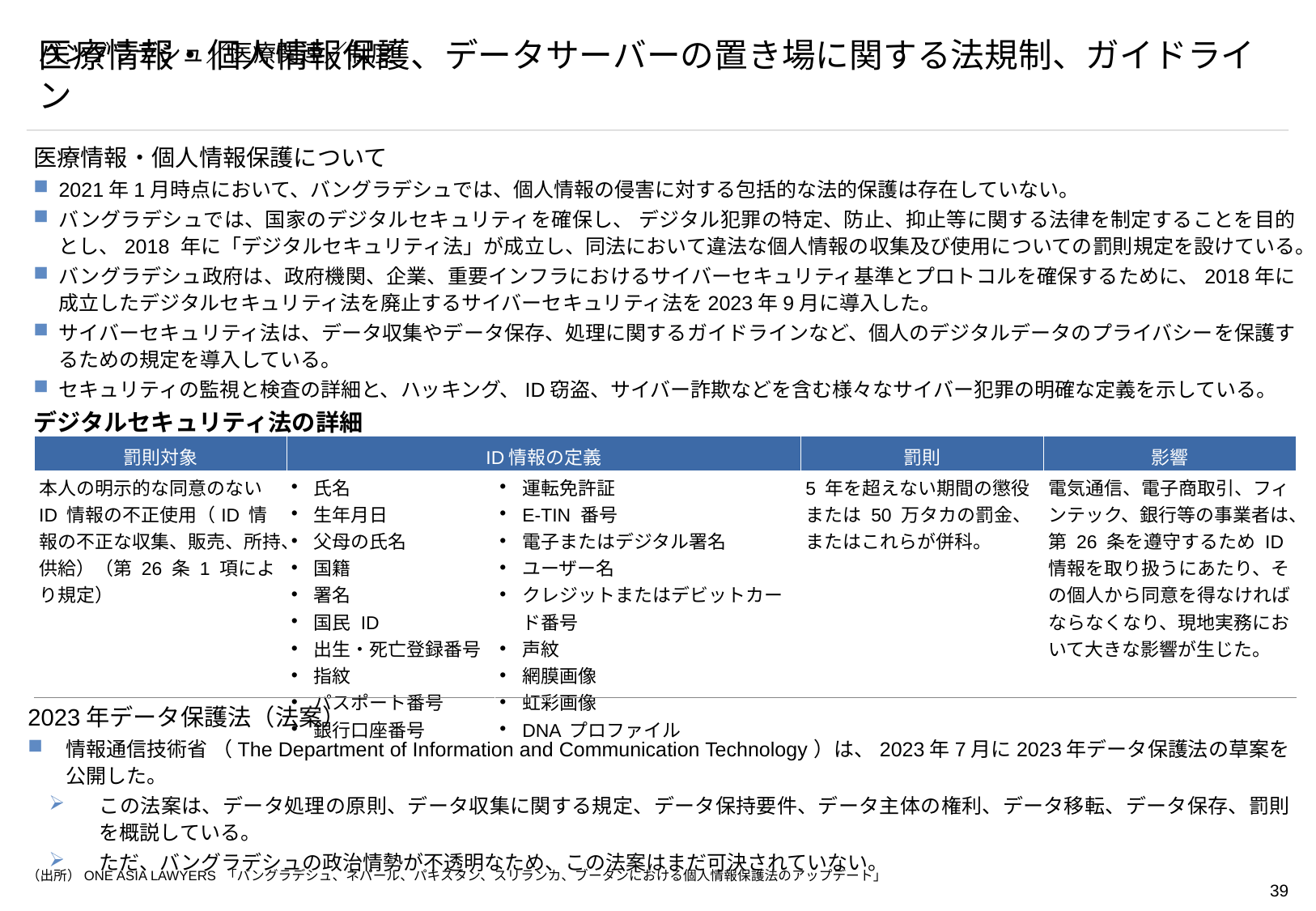

# バングラデシュ／医療関連／制度
医療情報・個人情報保護、データサーバーの置き場に関する法規制、ガイドライン
医療情報・個人情報保護について
2021年1月時点において、バングラデシュでは、個人情報の侵害に対する包括的な法的保護は存在していない。
バングラデシュでは、国家のデジタルセキュリティを確保し、 デジタル犯罪の特定、防止、抑止等に関する法律を制定することを目的とし、2018 年に「デジタルセキュリティ法」が成立し、同法において違法な個人情報の収集及び使用についての罰則規定を設けている。
バングラデシュ政府は、政府機関、企業、重要インフラにおけるサイバーセキュリティ基準とプロトコルを確保するために、2018年に成立したデジタルセキュリティ法を廃止するサイバーセキュリティ法を2023年9月に導入した。
サイバーセキュリティ法は、データ収集やデータ保存、処理に関するガイドラインなど、個人のデジタルデータのプライバシーを保護するための規定を導入している。
セキュリティの監視と検査の詳細と、ハッキング、ID窃盗、サイバー詐欺などを含む様々なサイバー犯罪の明確な定義を示している。
デジタルセキュリティ法の詳細

| 罰則対象 | ID情報の定義 |  | 罰則 | 影響 |
| --- | --- | --- | --- | --- |
| 本人の明示的な同意のない ID 情報の不正使用（ID 情報の不正な収集、販売、所持、供給）（第 26 条 1 項により規定） | 氏名 生年月日 父母の氏名 国籍 署名 国民 ID 出生・死亡登録番号 指紋 パスポート番号 銀行口座番号 | 運転免許証 E-TIN 番号 電子またはデジタル署名 ユーザー名 クレジットまたはデビットカード番号 声紋 網膜画像 虹彩画像 DNA プロファイル | 5 年を超えない期間の懲役または 50 万タカの罰金、またはこれらが併科。 | 電気通信、電子商取引、フィンテック、銀行等の事業者は、第 26 条を遵守するため ID情報を取り扱うにあたり、その個人から同意を得なければならなくなり、現地実務において大きな影響が生じた。 |
2023年データ保護法（法案）
情報通信技術省 （The Department of Information and Communication Technology）は、2023年7月に2023年データ保護法の草案を公開した。
この法案は、データ処理の原則、データ収集に関する規定、データ保持要件、データ主体の権利、データ移転、データ保存、罰則を概説している。
ただ、バングラデシュの政治情勢が不透明なため、この法案はまだ可決されていない。
（出所）ONE ASIA LAWYERS 「バングラデシュ、ネパール、パキスタン、スリランカ、ブータンにおける個人情報保護法のアップデート」